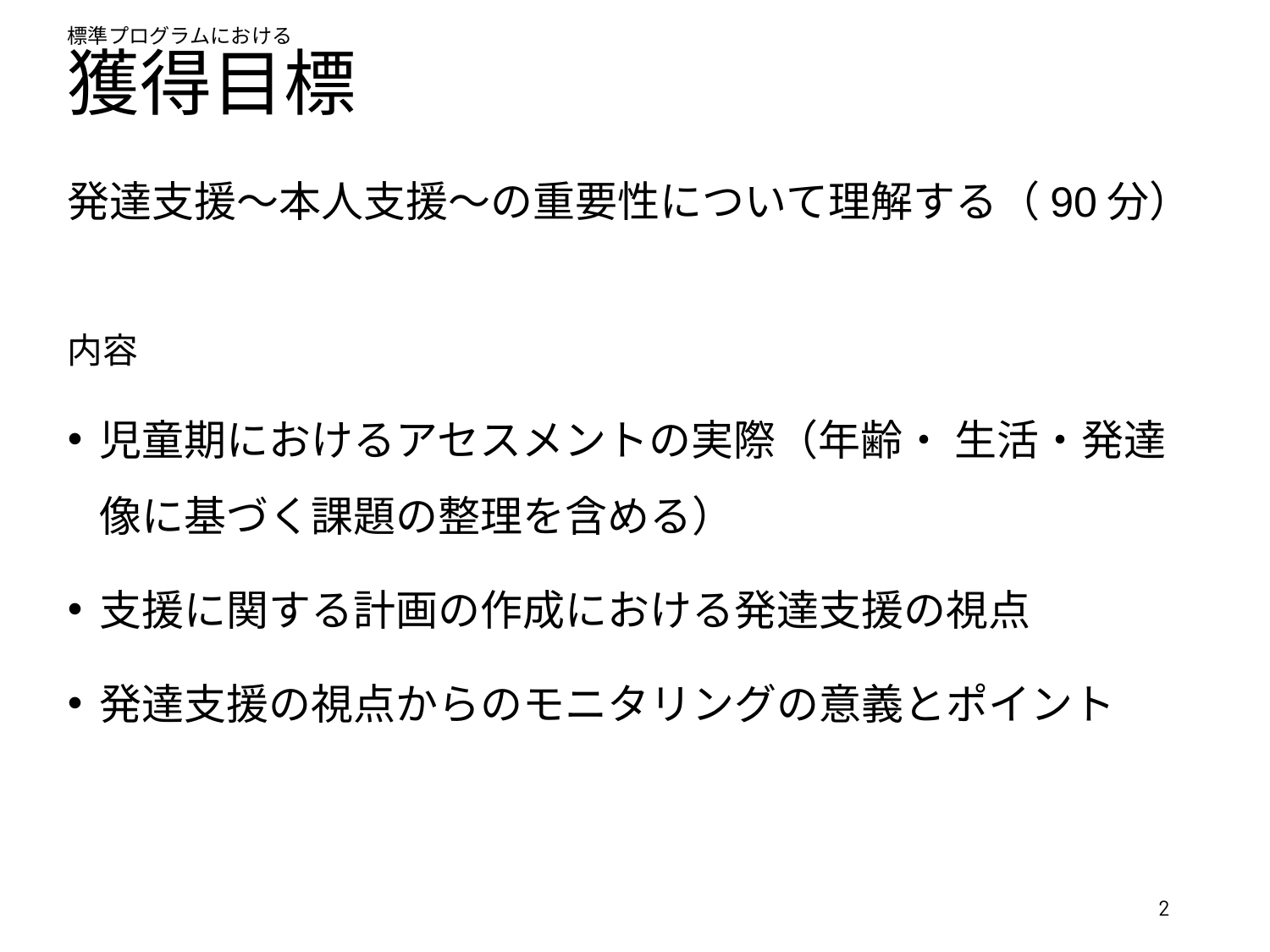

# 標準プログラムにおける 獲得目標
発達支援〜本人支援〜の重要性について理解する（90分）

内容
児童期におけるアセスメントの実際（年齢・ 生活・発達像に基づく課題の整理を含める）
支援に関する計画の作成における発達支援の視点
発達支援の視点からのモニタリングの意義とポイント

2